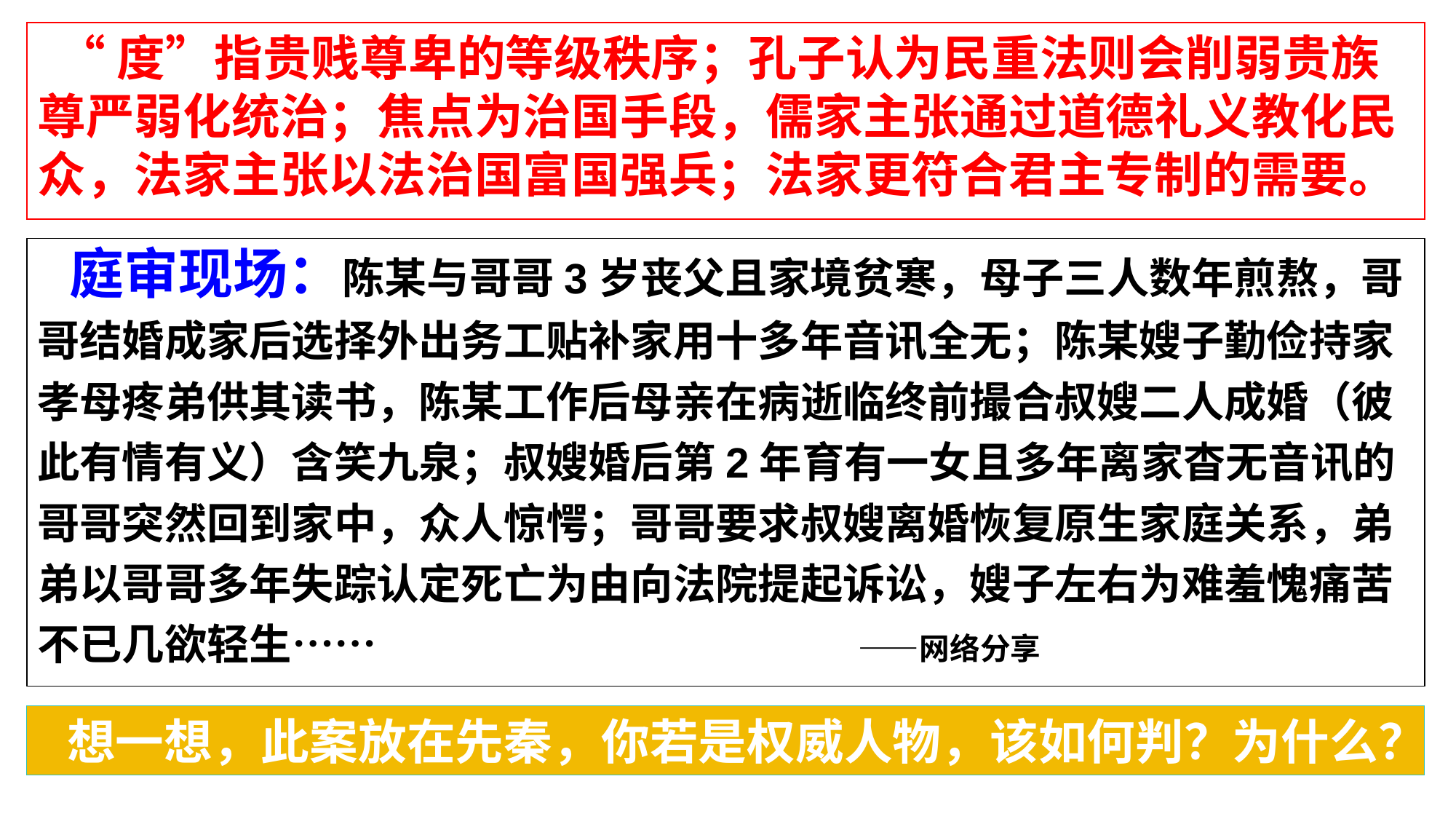

“度”指贵贱尊卑的等级秩序；孔子认为民重法则会削弱贵族尊严弱化统治；焦点为治国手段，儒家主张通过道德礼义教化民众，法家主张以法治国富国强兵；法家更符合君主专制的需要。

庭审现场：陈某与哥哥3岁丧父且家境贫寒，母子三人数年煎熬，哥哥结婚成家后选择外出务工贴补家用十多年音讯全无；陈某嫂子勤俭持家孝母疼弟供其读书，陈某工作后母亲在病逝临终前撮合叔嫂二人成婚（彼此有情有义）含笑九泉；叔嫂婚后第2年育有一女且多年离家杳无音讯的哥哥突然回到家中，众人惊愕；哥哥要求叔嫂离婚恢复原生家庭关系，弟弟以哥哥多年失踪认定死亡为由向法院提起诉讼，嫂子左右为难羞愧痛苦不已几欲轻生……                                                  ——网络分享
  想一想，此案放在先秦，你若是权威人物，该如何判？为什么？